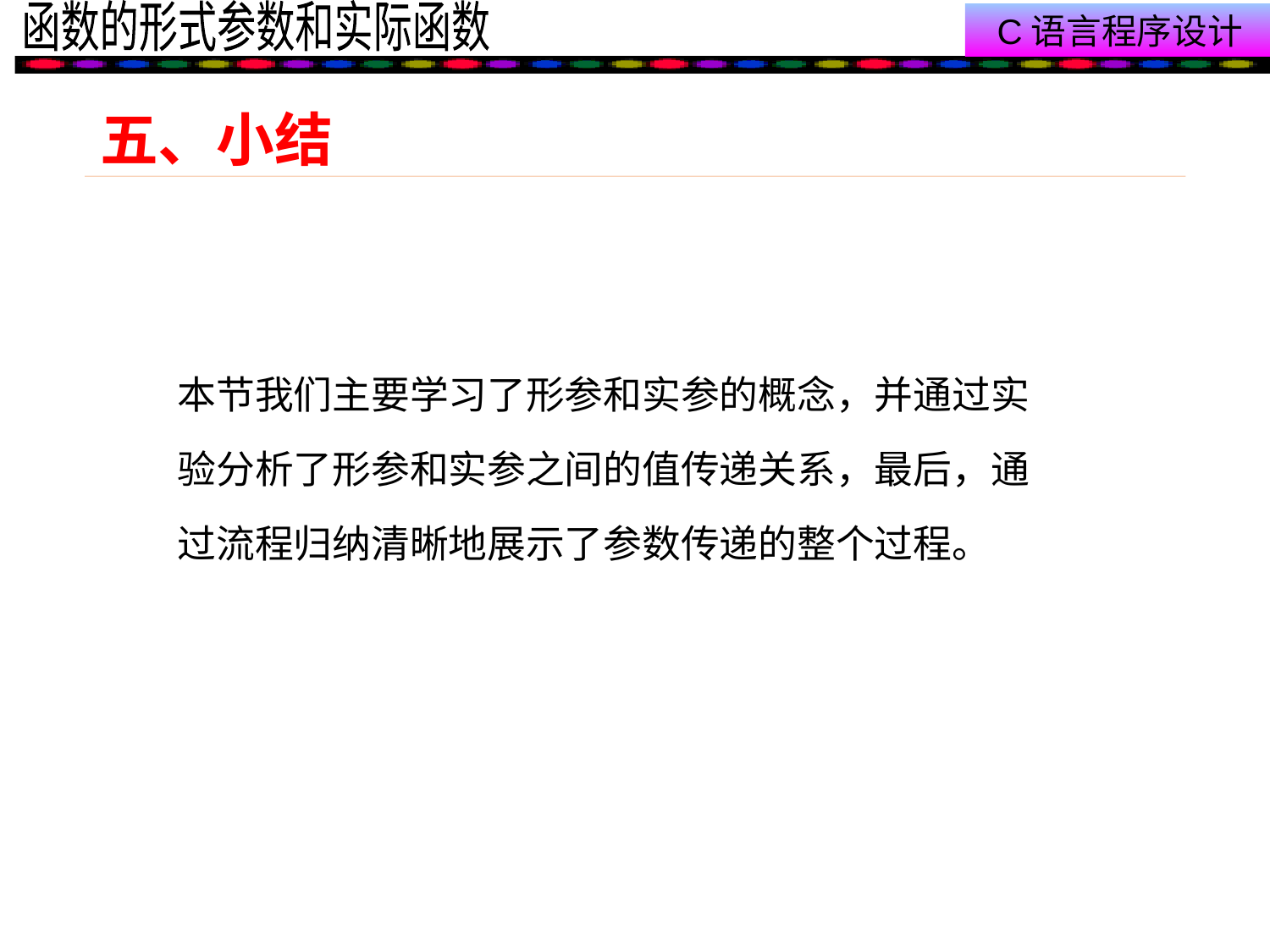

# 五、小结
本节我们主要学习了形参和实参的概念，并通过实验分析了形参和实参之间的值传递关系，最后，通过流程归纳清晰地展示了参数传递的整个过程。